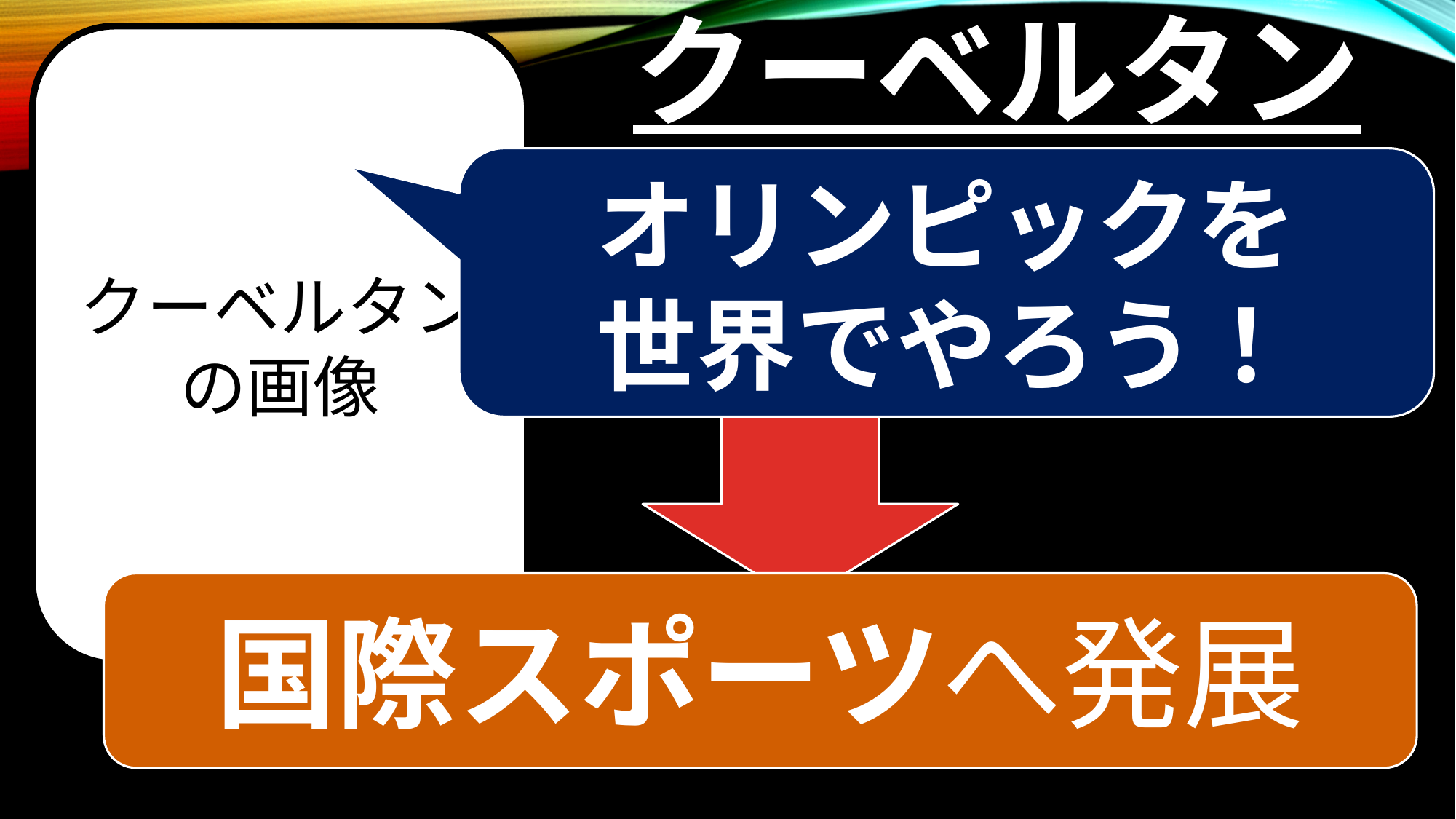

# クーベルタン
クーベルタン
の画像
オリンピックを
世界でやろう！

国際スポーツへ発展